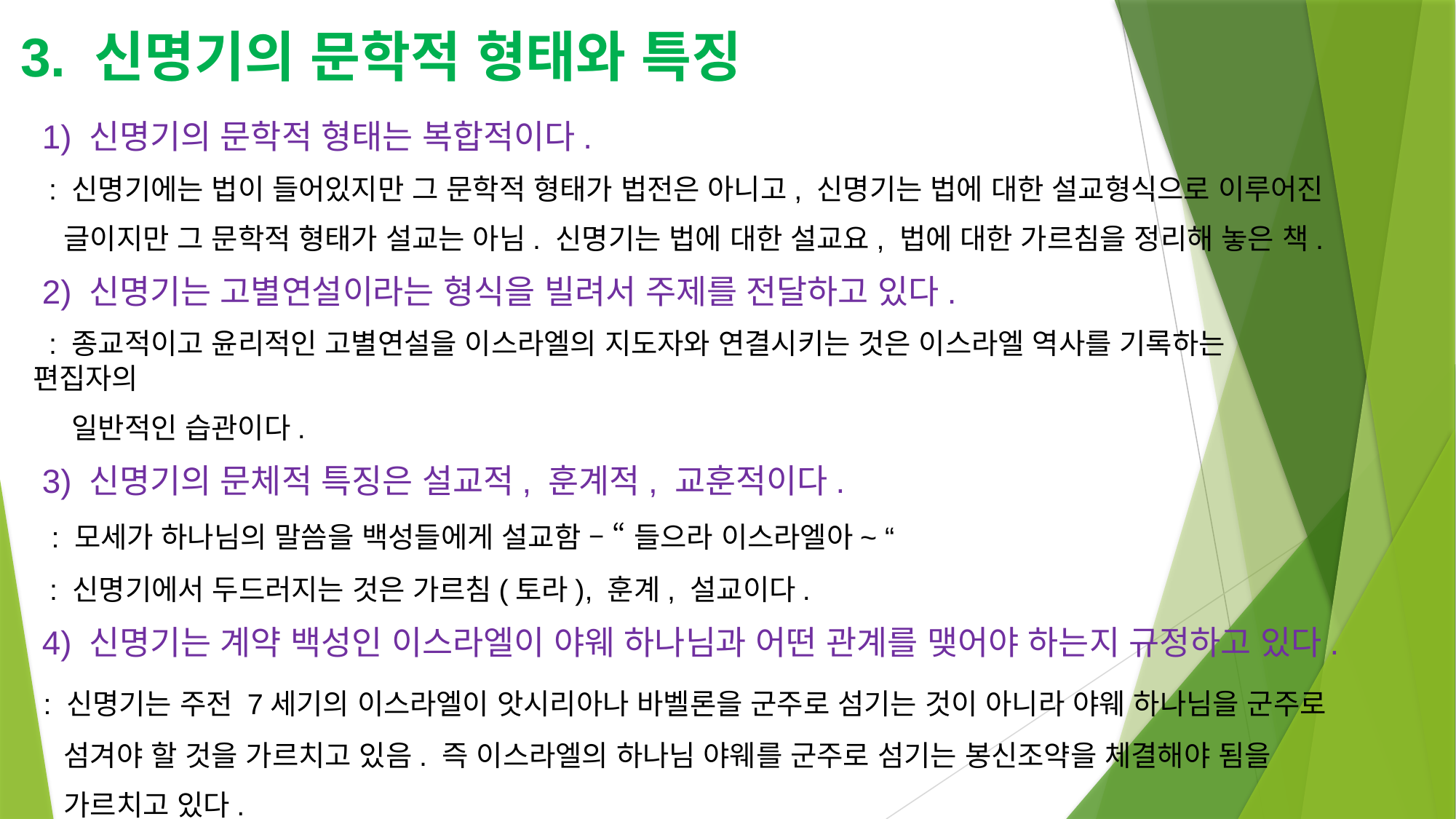

3. 신명기의 문학적 형태와 특징
 1) 신명기의 문학적 형태는 복합적이다.
  : 신명기에는 법이 들어있지만 그 문학적 형태가 법전은 아니고, 신명기는 법에 대한 설교형식으로 이루어진
   글이지만 그 문학적 형태가 설교는 아님. 신명기는 법에 대한 설교요, 법에 대한 가르침을 정리해 놓은 책.
 2) 신명기는 고별연설이라는 형식을 빌려서 주제를 전달하고 있다.
  : 종교적이고 윤리적인 고별연설을 이스라엘의 지도자와 연결시키는 것은 이스라엘 역사를 기록하는 편집자의
    일반적인 습관이다.
 3) 신명기의 문체적 특징은 설교적, 훈계적, 교훈적이다.
  : 모세가 하나님의 말씀을 백성들에게 설교함 – “ 들으라 이스라엘아~ “
  : 신명기에서 두드러지는 것은 가르침(토라), 훈계, 설교이다.
 4) 신명기는 계약 백성인 이스라엘이 야웨 하나님과 어떤 관계를 맺어야 하는지 규정하고 있다.
 : 신명기는 주전 7세기의 이스라엘이 앗시리아나 바벨론을 군주로 섬기는 것이 아니라 야웨 하나님을 군주로
   섬겨야 할 것을 가르치고 있음. 즉 이스라엘의 하나님 야웨를 군주로 섬기는 봉신조약을 체결해야 됨을
   가르치고 있다.